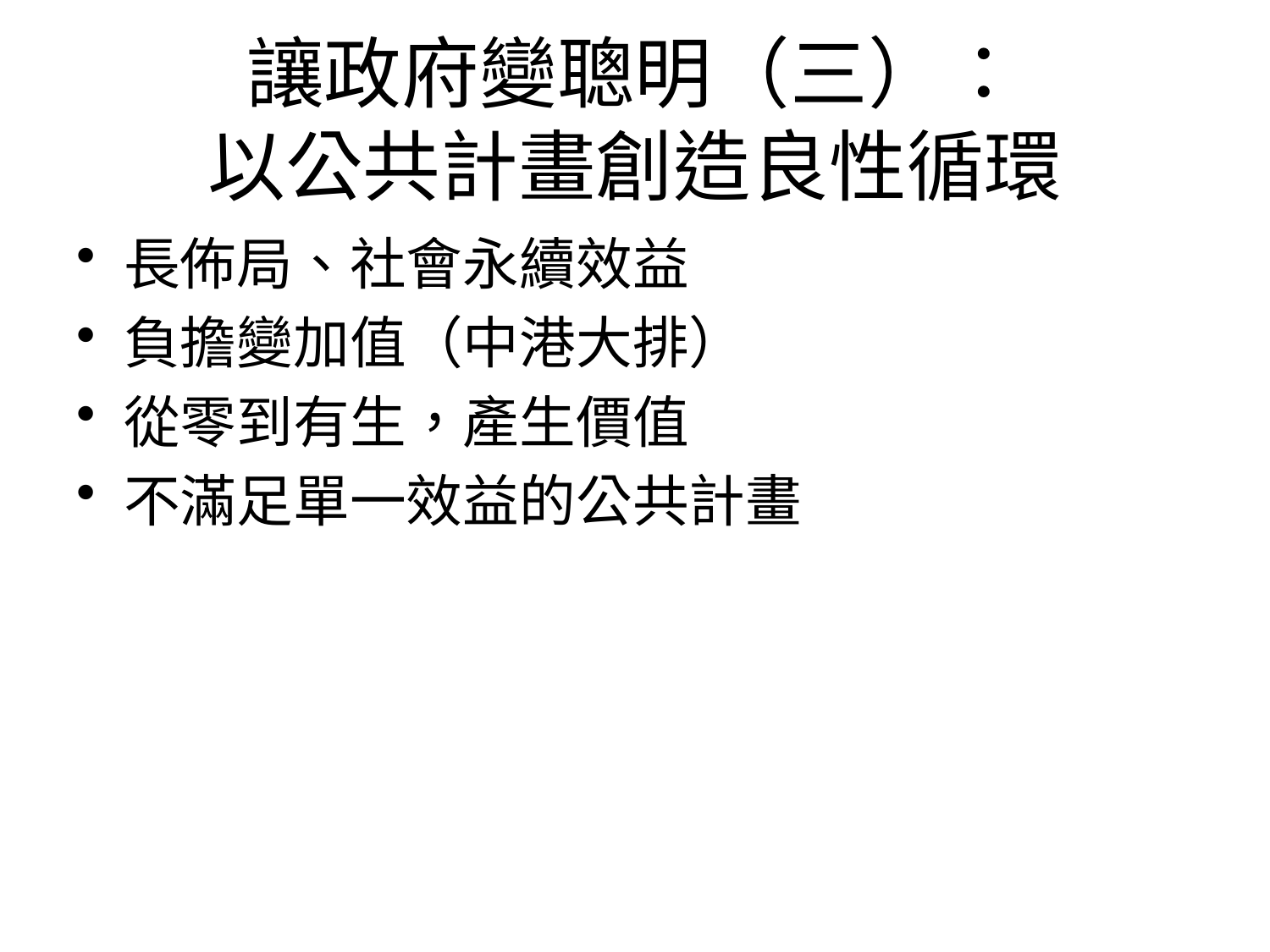

# 讓政府變聰明（三）： 以公共計畫創造良性循環
長佈局、社會永續效益
負擔變加值（中港大排）
從零到有生，產生價值
不滿足單一效益的公共計畫